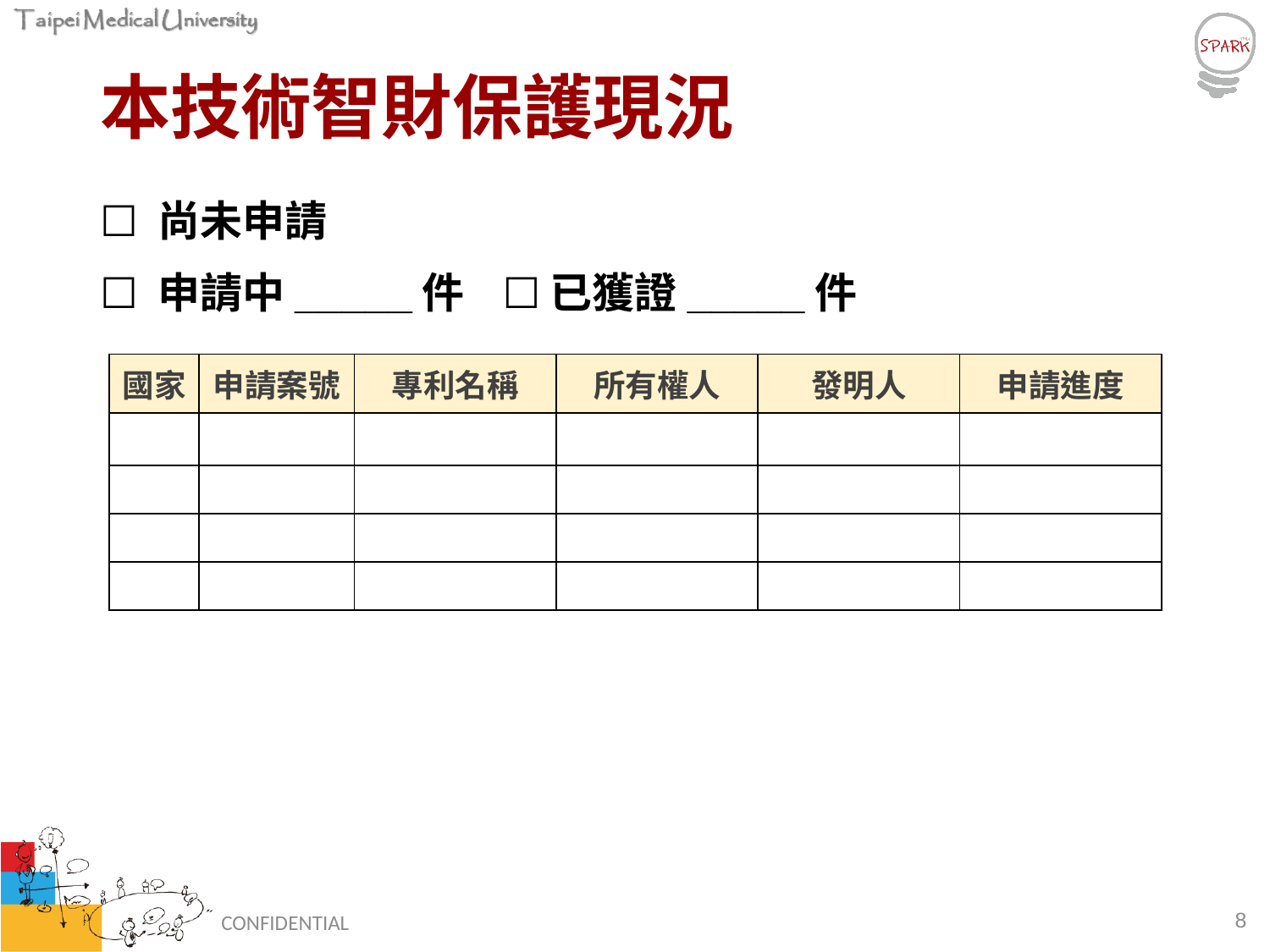

# 本技術智財保護現況
☐ 尚未申請
☐ 申請中_____件    ☐ 已獲證_____件

| 國家 | 申請案號 | 專利名稱 | 所有權人 | 發明人 | 申請進度 |
| --- | --- | --- | --- | --- | --- |
|  |  |  |  |  |  |
|  |  |  |  |  |  |
|  |  |  |  |  |  |
|  |  |  |  |  |  |
8
CONFIDENTIAL